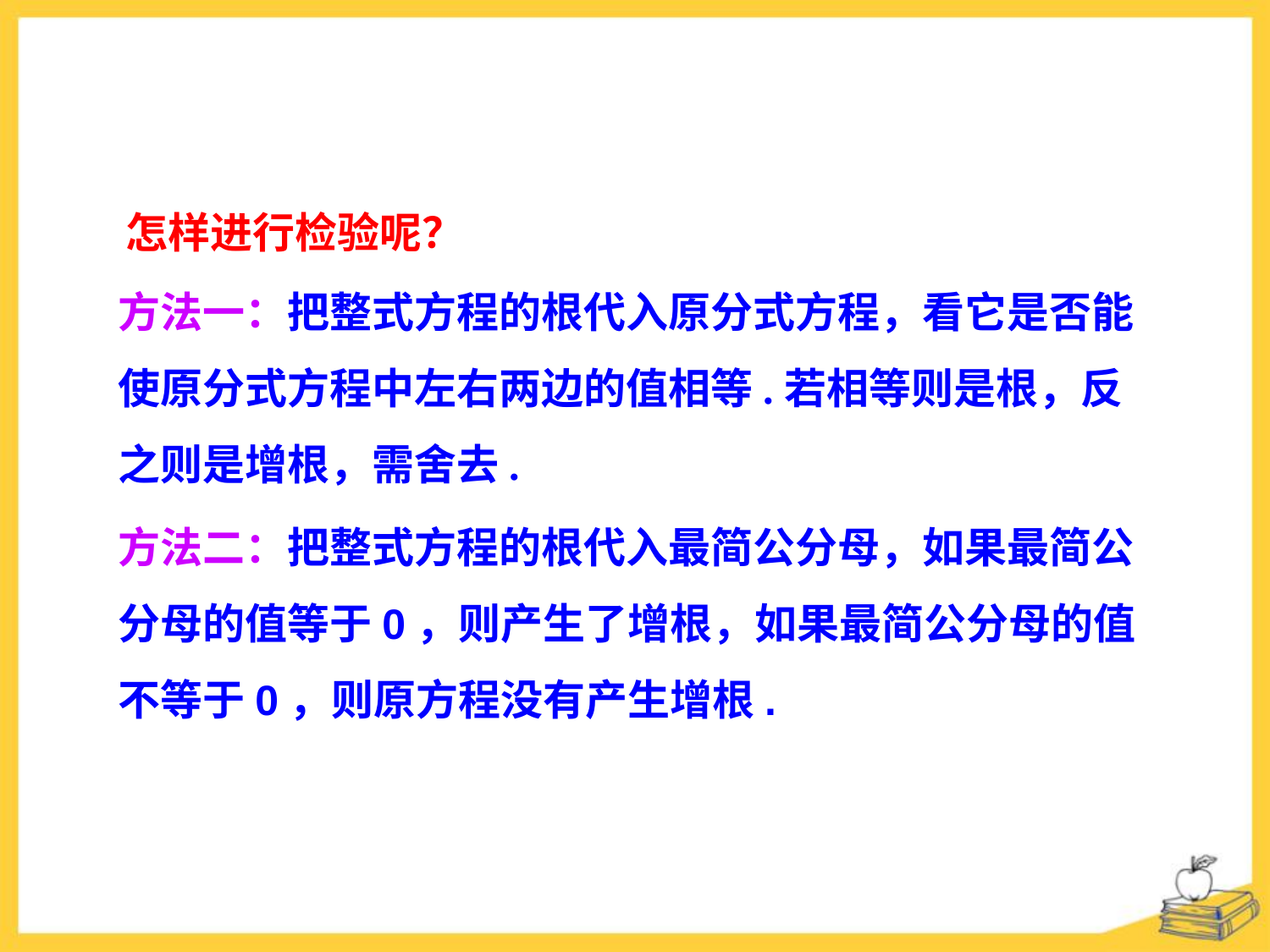

怎样进行检验呢？
方法一：把整式方程的根代入原分式方程，看它是否能使原分式方程中左右两边的值相等.若相等则是根，反之则是增根，需舍去.
方法二：把整式方程的根代入最简公分母，如果最简公分母的值等于0，则产生了增根，如果最简公分母的值不等于0，则原方程没有产生增根.